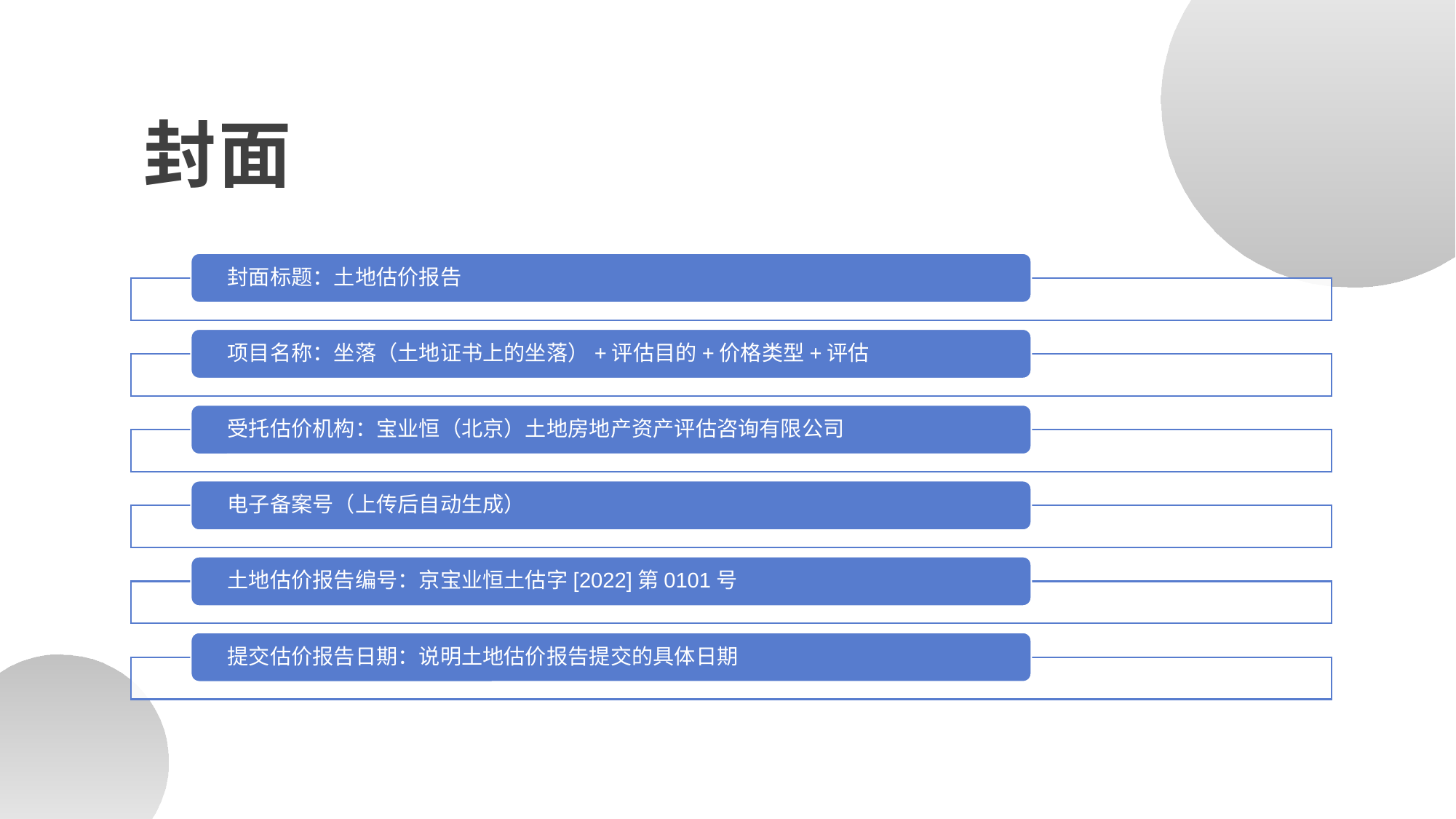

封面
封面标题：土地估价报告
项目名称：坐落（土地证书上的坐落）+评估目的+价格类型+评估
受托估价机构：宝业恒（北京）土地房地产资产评估咨询有限公司
电子备案号（上传后自动生成）
土地估价报告编号：京宝业恒土估字[2022]第0101号
提交估价报告日期：说明土地估价报告提交的具体日期